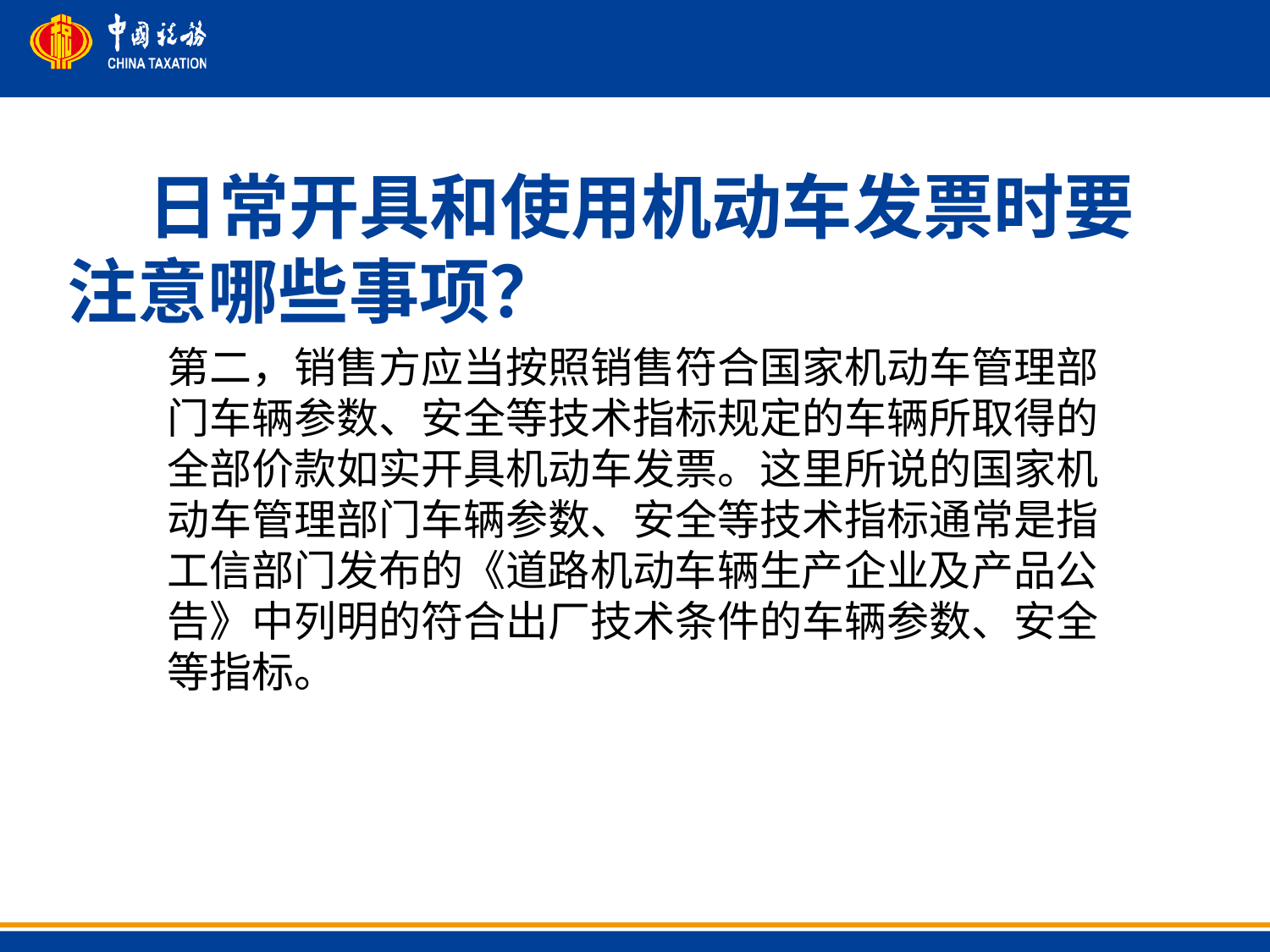

# 日常开具和使用机动车发票时要注意哪些事项？
第二，销售方应当按照销售符合国家机动车管理部门车辆参数、安全等技术指标规定的车辆所取得的全部价款如实开具机动车发票。这里所说的国家机动车管理部门车辆参数、安全等技术指标通常是指工信部门发布的《道路机动车辆生产企业及产品公告》中列明的符合出厂技术条件的车辆参数、安全等指标。